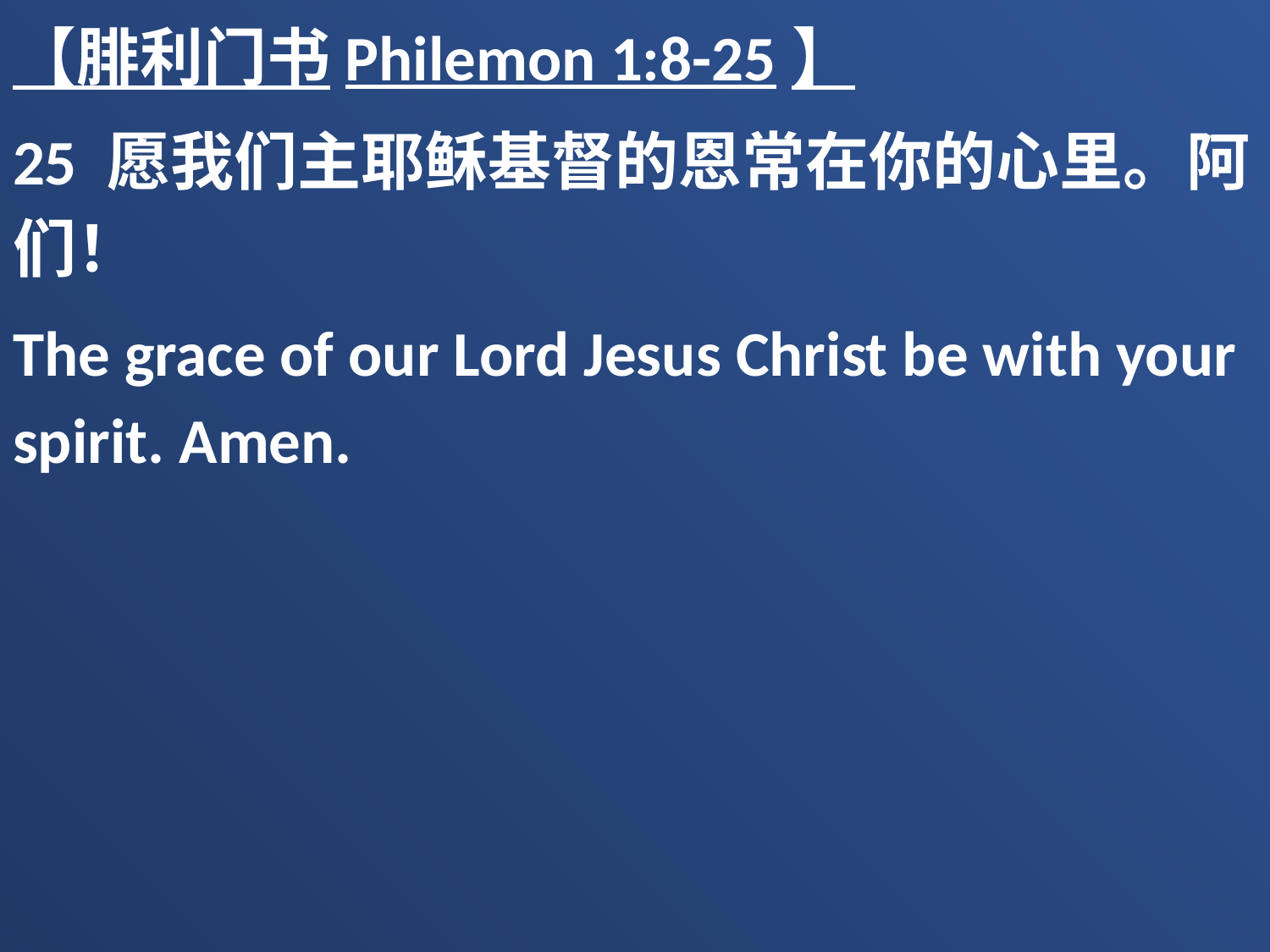

【腓利门书Philemon 1:8-25】
25 愿我们主耶稣基督的恩常在你的心里。阿们！
The grace of our Lord Jesus Christ be with your spirit. Amen.